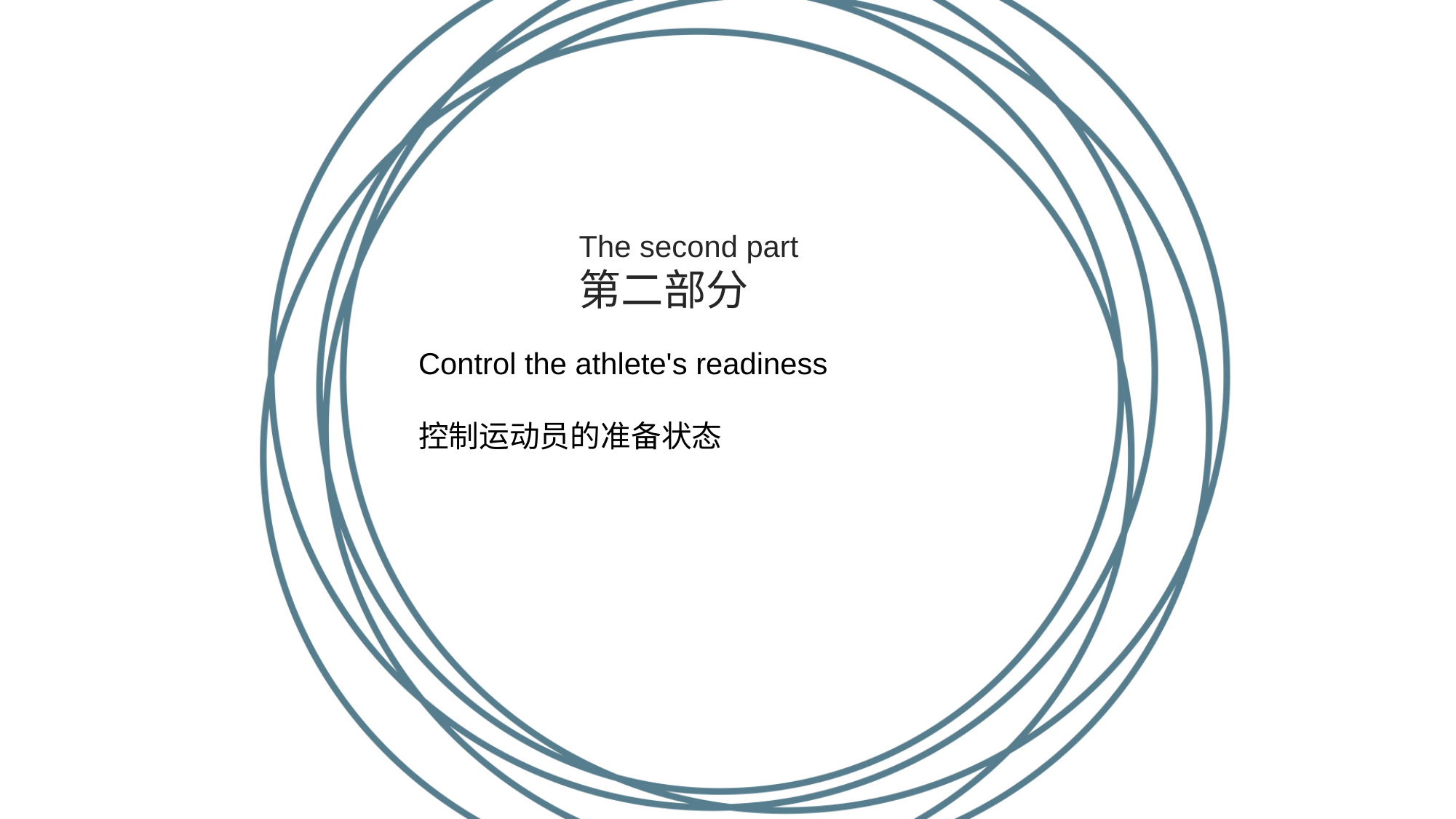

The second part
第二部分
Control the athlete's readiness

控制运动员的准备状态